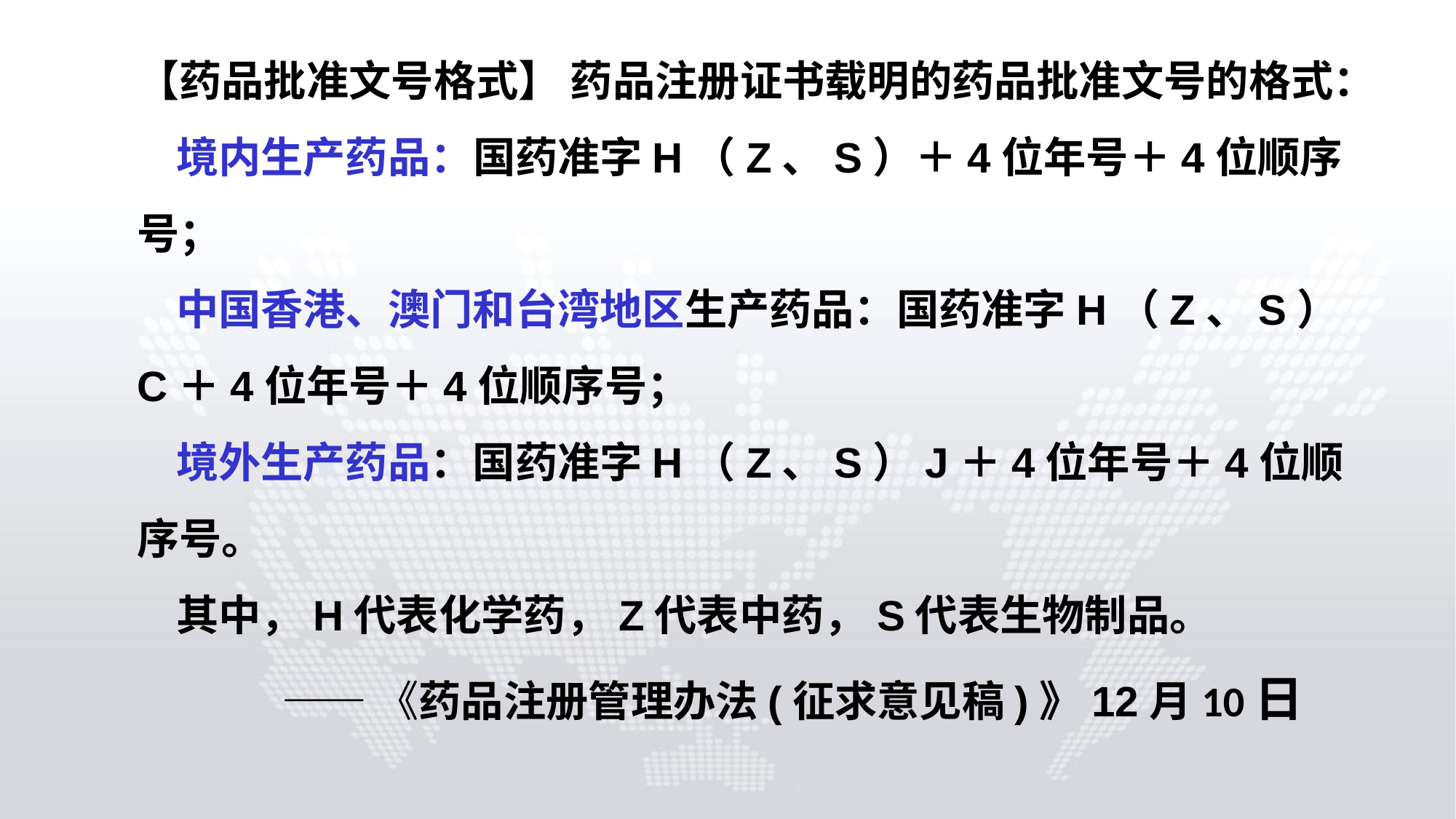

【药品批准文号格式】 药品注册证书载明的药品批准文号的格式：
   境内生产药品：国药准字H（Z、S）＋4位年号＋4位顺序号；
   中国香港、澳门和台湾地区生产药品：国药准字H（Z、S）C＋4位年号＋4位顺序号；
   境外生产药品：国药准字H（Z、S）J＋4位年号＋4位顺序号。
   其中，H代表化学药，Z代表中药，S代表生物制品。
               ——《药品注册管理办法(征求意见稿)》12月10日